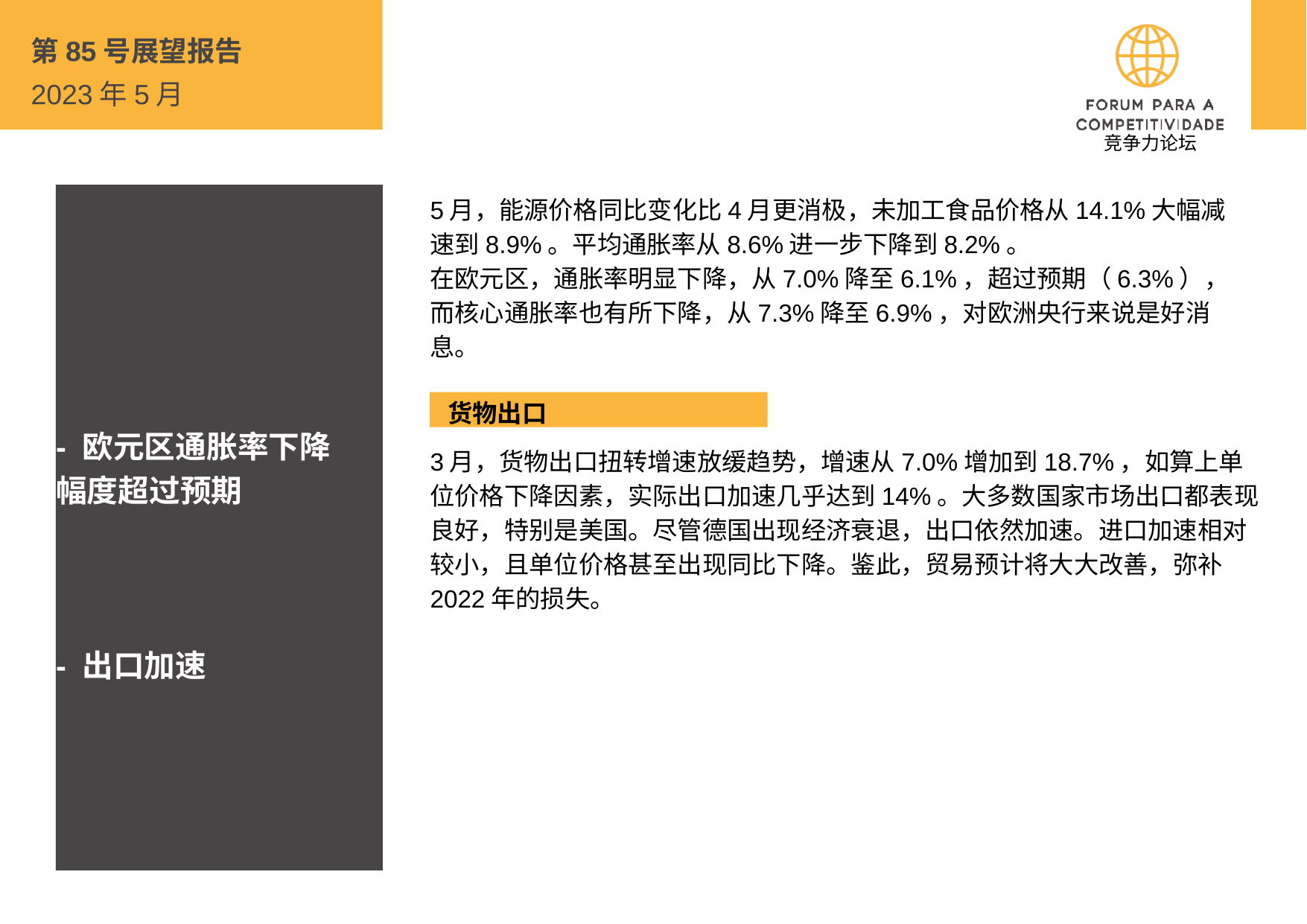

第85号展望报告
2023年5月

   竞争力论坛

- 欧元区通胀率下降幅度超过预期

- 出口加速

5月，能源价格同比变化比4月更消极，未加工食品价格从14.1%大幅减速到8.9%。平均通胀率从8.6%进一步下降到8.2%。
在欧元区，通胀率明显下降，从7.0%降至6.1%，超过预期（6.3%），而核心通胀率也有所下降，从7.3%降至6.9%，对欧洲央行来说是好消息。

货物出口
3月，货物出口扭转增速放缓趋势，增速从7.0%增加到18.7%，如算上单位价格下降因素，实际出口加速几乎达到14%。大多数国家市场出口都表现良好，特别是美国。尽管德国出现经济衰退，出口依然加速。进口加速相对较小，且单位价格甚至出现同比下降。鉴此，贸易预计将大大改善，弥补2022年的损失。